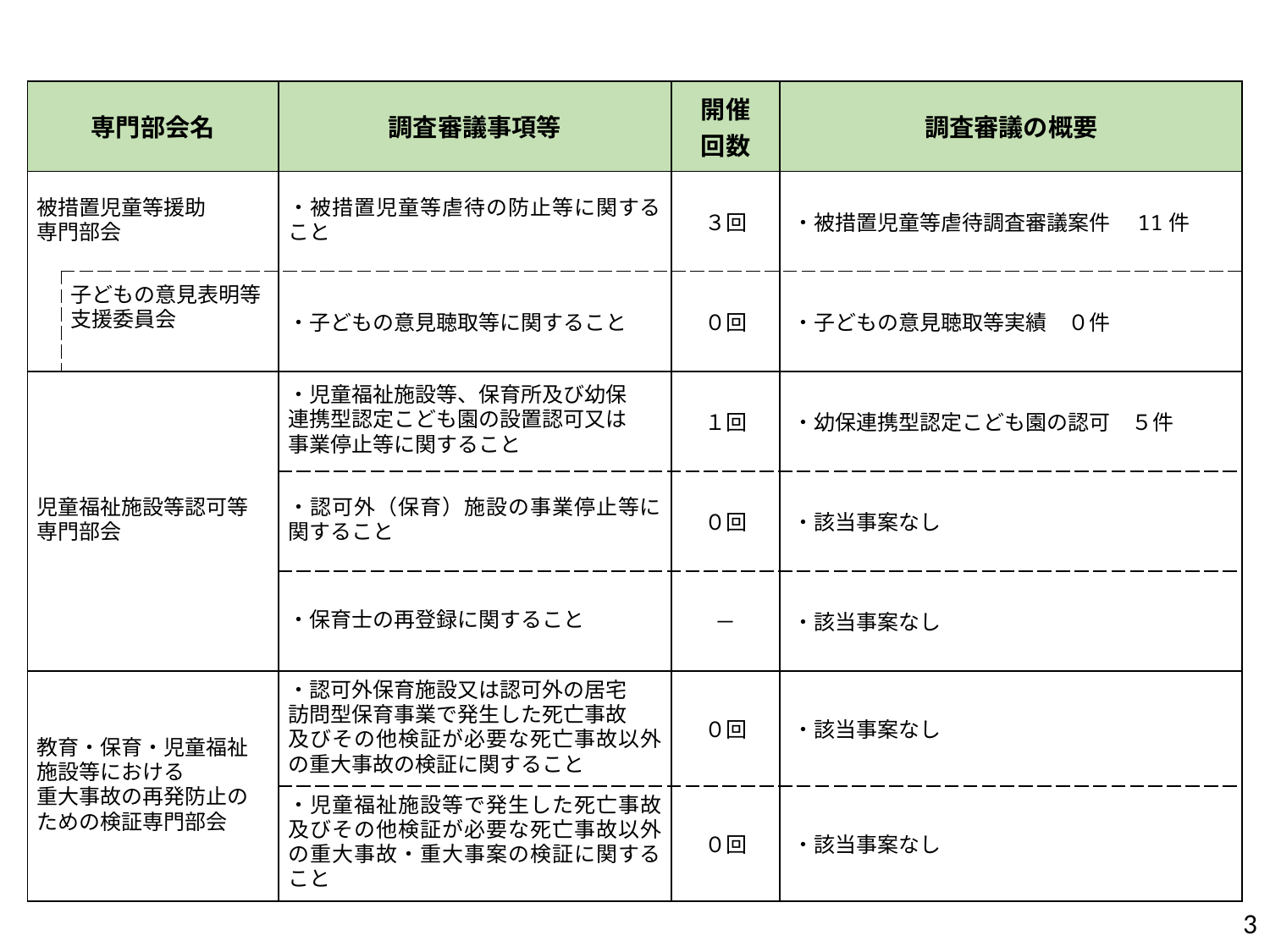

| 専門部会名 |  | 調査審議事項等 | 開催 回数 | 調査審議の概要 |
| --- | --- | --- | --- | --- |
| 被措置児童等援助 専門部会 |  | ・被措置児童等虐待の防止等に関すること | ３回 | ・被措置児童等虐待調査審議案件　11件 |
|  | 子どもの意見表明等支援委員会 | ・子どもの意見聴取等に関すること | ０回 | ・子どもの意見聴取等実績　０件 |
| 児童福祉施設等認可等専門部会 |  | ・児童福祉施設等、保育所及び幼保 連携型認定こども園の設置認可又は 事業停止等に関すること | １回 | ・幼保連携型認定こども園の認可　５件 |
|  |  | ・認可外（保育）施設の事業停止等に関すること | ０回 | ・該当事案なし |
|  |  | ・保育士の再登録に関すること | － | ・該当事案なし |
| 教育・保育・児童福祉施設等における 重大事故の再発防止のための検証専門部会 |  | ・認可外保育施設又は認可外の居宅 訪問型保育事業で発生した死亡事故 及びその他検証が必要な死亡事故以外の重大事故の検証に関すること | ０回 | ・該当事案なし |
|  |  | ・児童福祉施設等で発生した死亡事故及びその他検証が必要な死亡事故以外の重大事故・重大事案の検証に関すること | ０回 | ・該当事案なし |
3